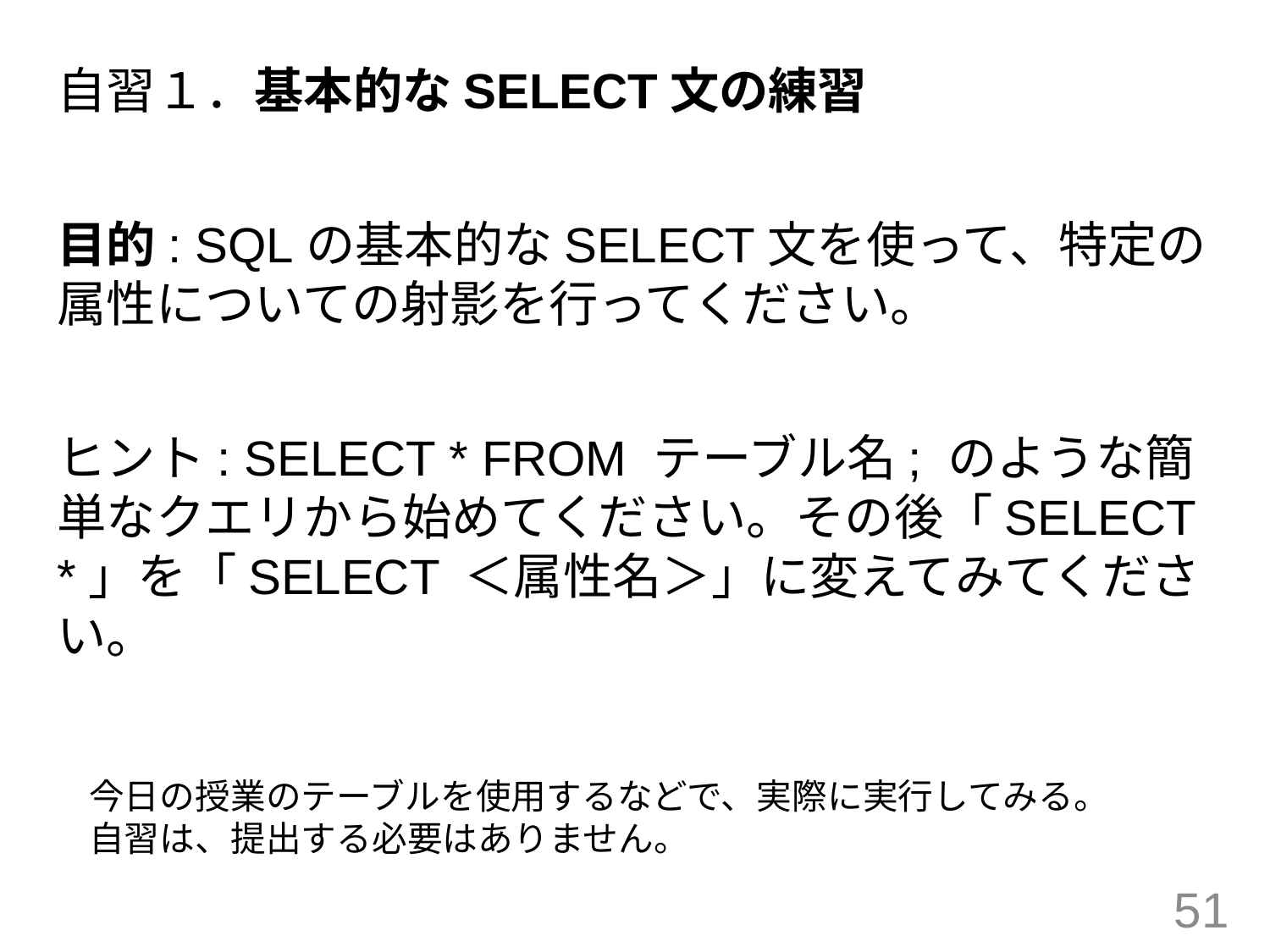

自習１．基本的なSELECT文の練習

目的: SQLの基本的なSELECT文を使って、特定の属性についての射影を行ってください。

ヒント: SELECT * FROM テーブル名; のような簡単なクエリから始めてください。その後「SELECT *」を「SELECT ＜属性名＞」に変えてみてください。
今日の授業のテーブルを使用するなどで、実際に実行してみる。
自習は、提出する必要はありません。
51